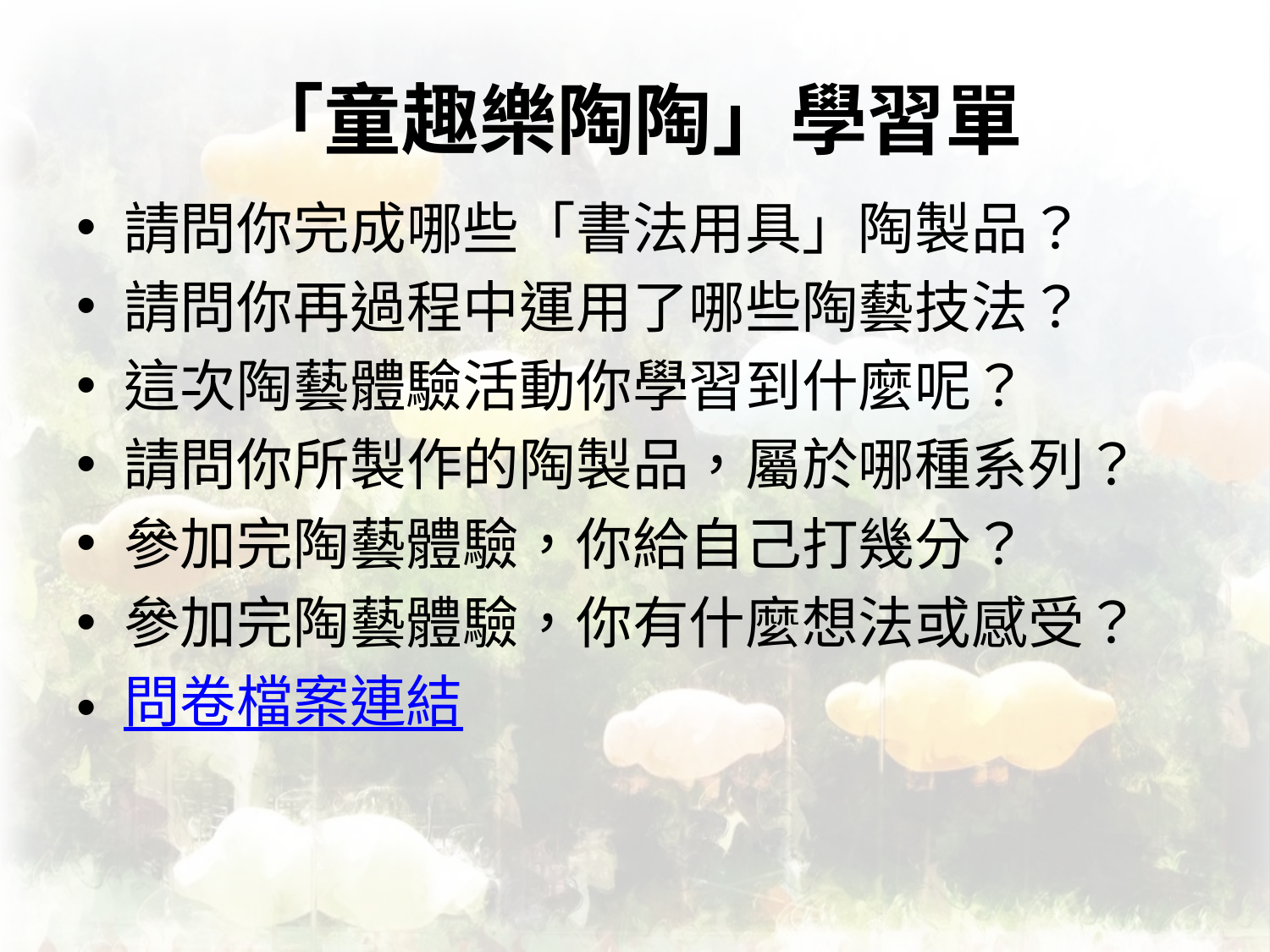

# 「童趣樂陶陶」學習單
請問你完成哪些「書法用具」陶製品？
請問你再過程中運用了哪些陶藝技法？
這次陶藝體驗活動你學習到什麼呢？
請問你所製作的陶製品，屬於哪種系列？
參加完陶藝體驗，你給自己打幾分？
參加完陶藝體驗，你有什麼想法或感受？
問卷檔案連結